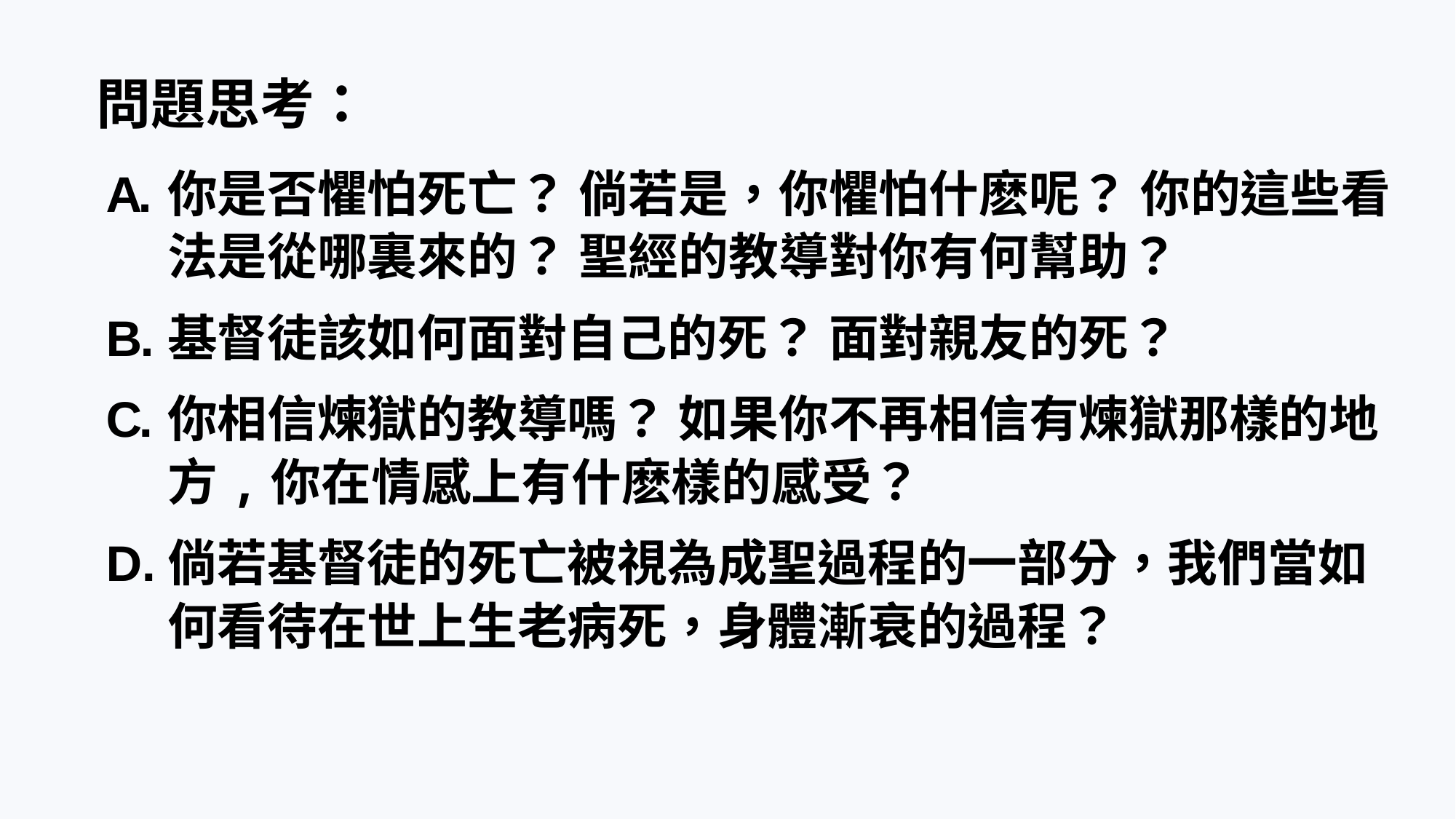

問題思考：
你是否懼怕死亡？ 倘若是，你懼怕什麽呢？ 你的這些看法是從哪裏來的？ 聖經的教導對你有何幫助？
基督徒該如何面對自己的死？ 面對親友的死？
你相信煉獄的教導嗎？ 如果你不再相信有煉獄那樣的地方,你在情感上有什麽樣的感受？
倘若基督徒的死亡被視為成聖過程的一部分，我們當如何看待在世上生老病死，身體漸衰的過程？